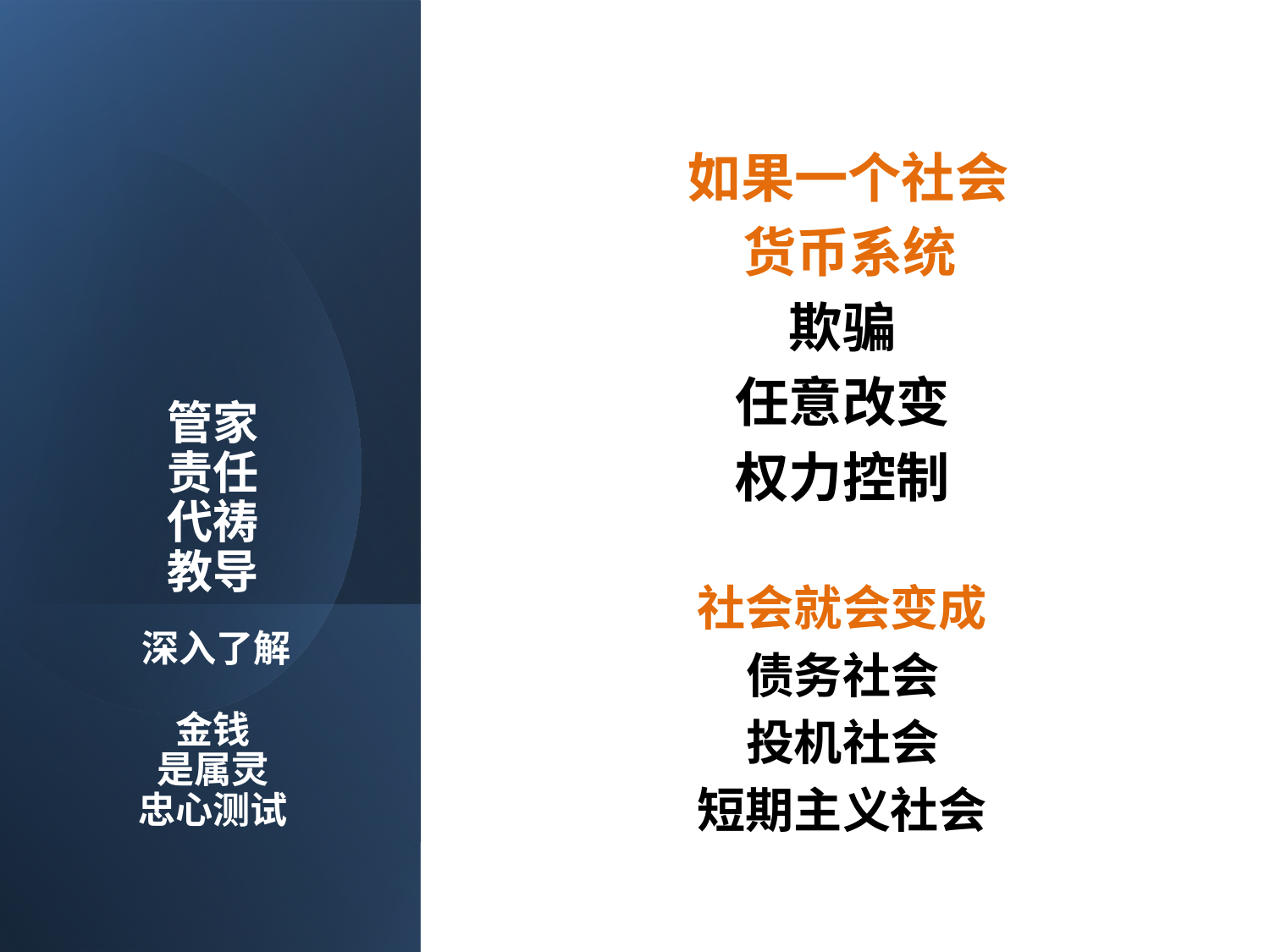

# 管家 责任 代祷 教导 深入了解 金钱 是属灵 忠心测试

 如果一个社会
 货币系统
欺骗
任意改变
权力控制

社会就会变成
债务社会
投机社会
短期主义社会